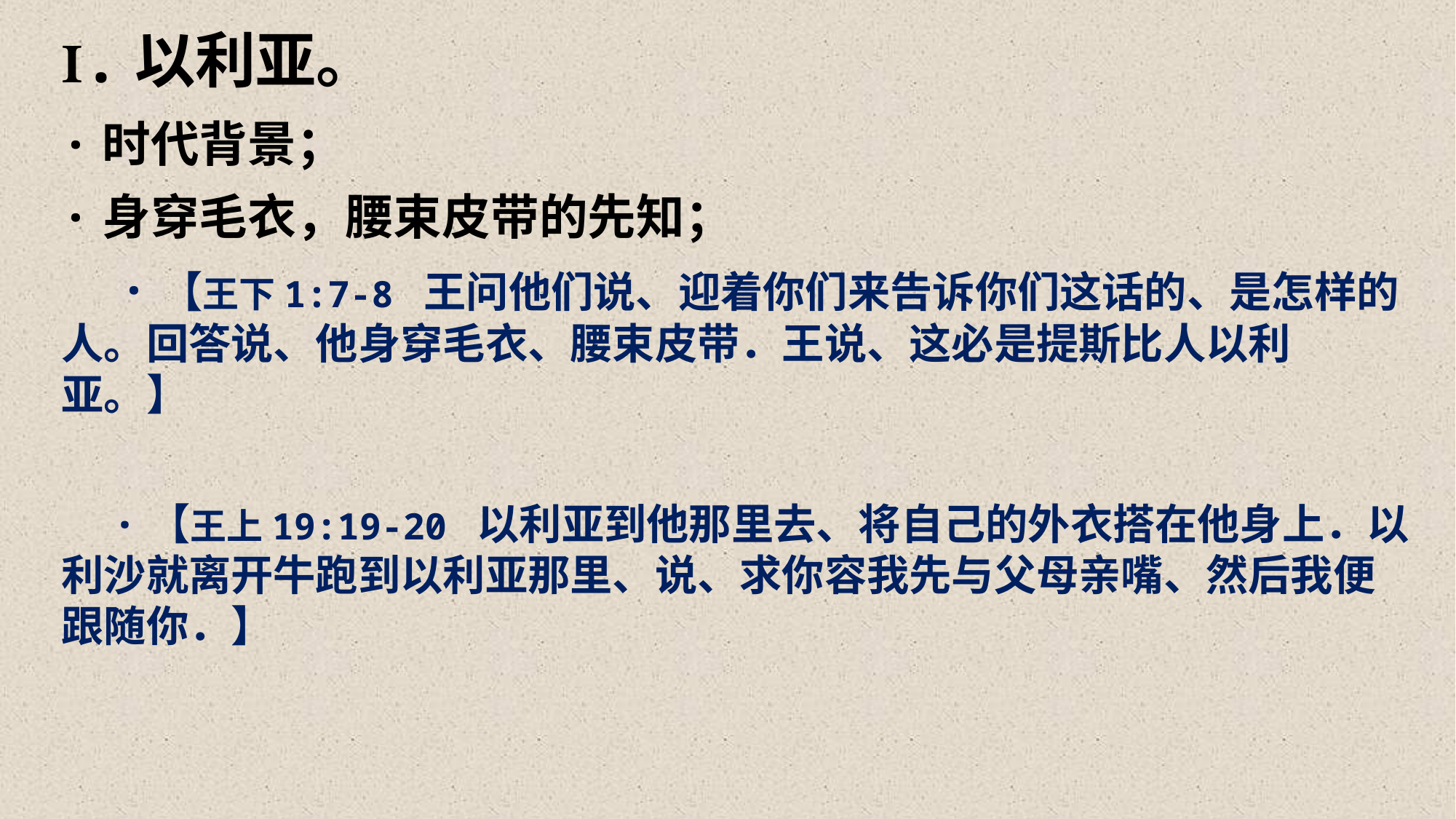

Ⅰ.以利亚。
·时代背景；
·身穿毛衣，腰束皮带的先知；
  ·【王下1:7-8 王问他们说、迎着你们来告诉你们这话的、是怎样的人。回答说、他身穿毛衣、腰束皮带．王说、这必是提斯比人以利亚。】

  ·【王上19:19-20 以利亚到他那里去、将自己的外衣搭在他身上．以利沙就离开牛跑到以利亚那里、说、求你容我先与父母亲嘴、然后我便跟随你．】